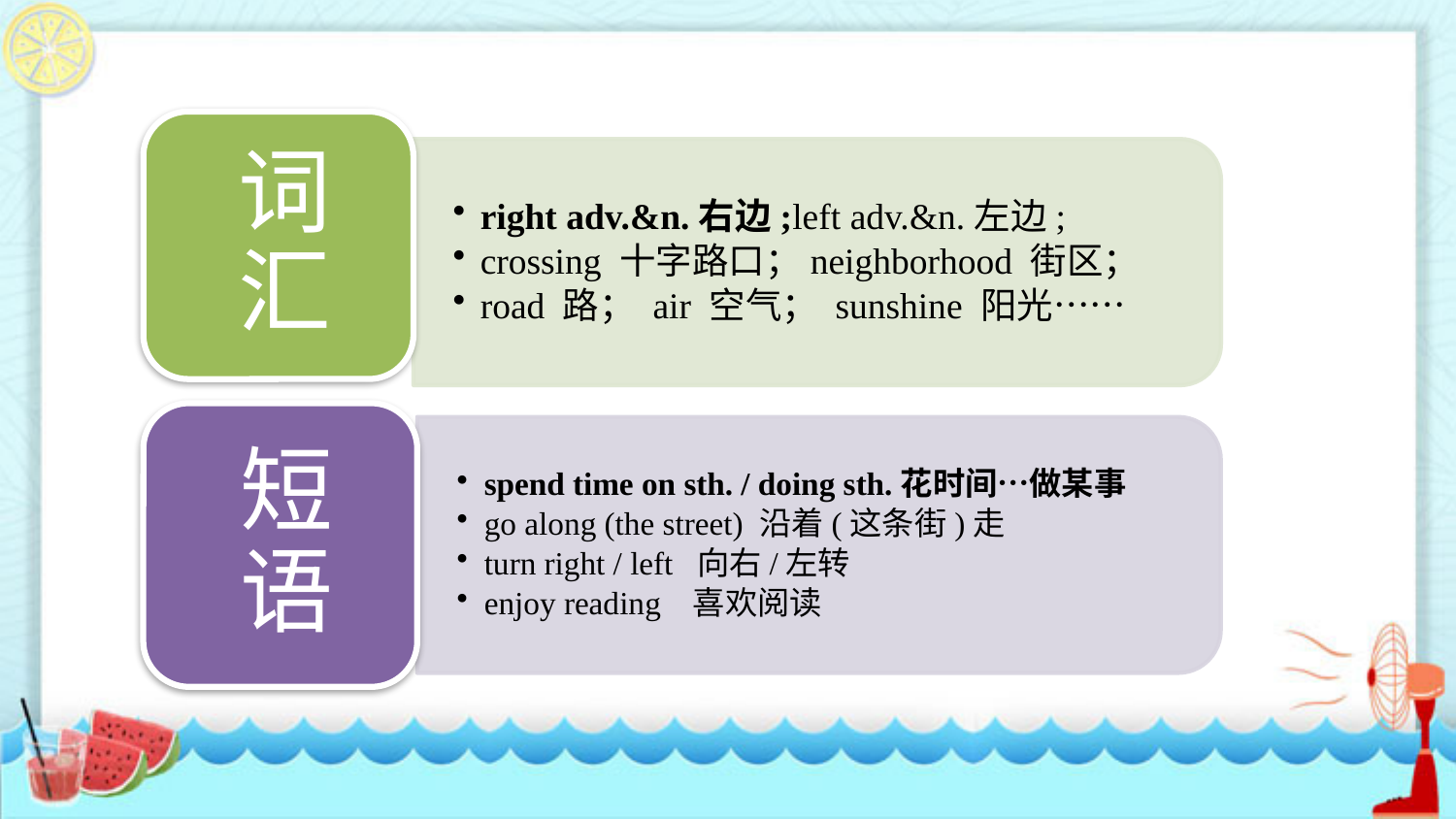

right adv.&n.右边;left adv.&n.左边;
crossing 十字路口；neighborhood 街区；
road 路； air 空气； sunshine 阳光……
词汇
spend time on sth. / doing sth.花时间…做某事
go along (the street) 沿着(这条街)走
turn right / left  向右/左转
enjoy reading   喜欢阅读
短语